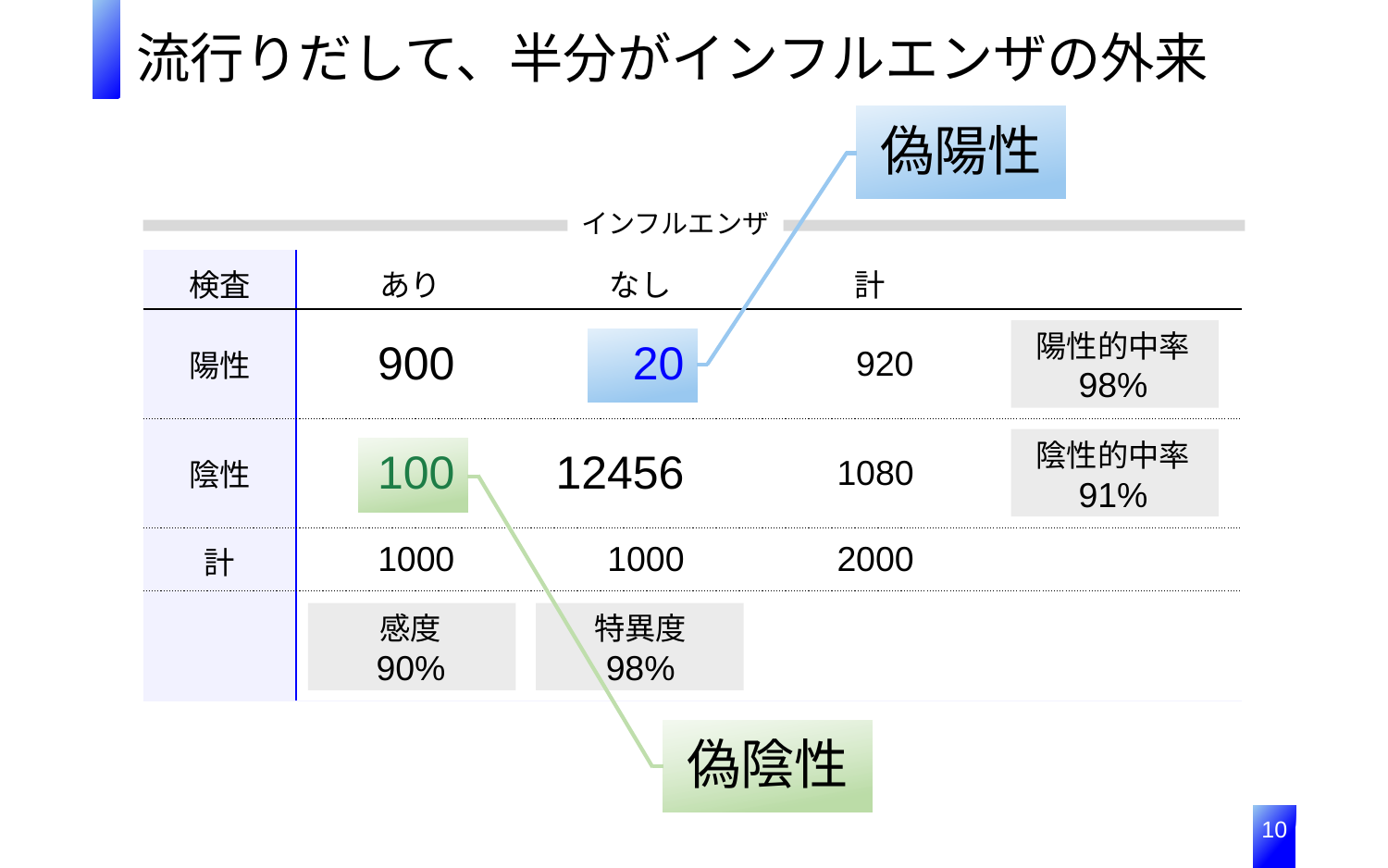

流行りだして、半分がインフルエンザの外来

偽陽性
インフルエンザ

| 検査 | あり | なし | 計 |  |
| --- | --- | --- | --- | --- |
| 陽性 | 900 | 20 | 920 | 陽性的中率 98% |
| 陰性 | 100 | 12456 | 1080 | 陰性的中率 91% |
| 計 | 1000 | 1000 | 2000 |  |
|  | 感度 90% | 特異度 98% |  |  |

偽陰性